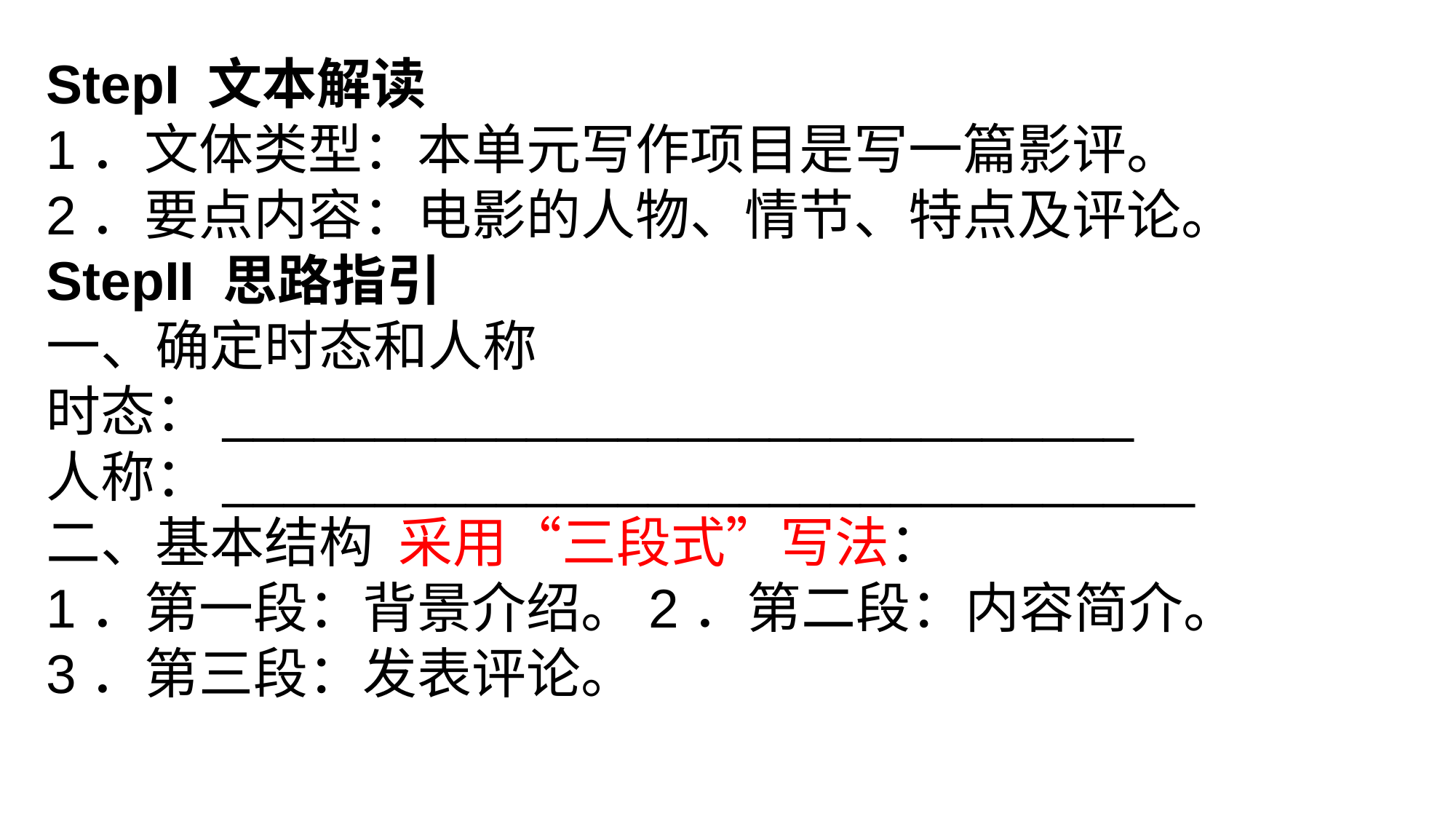

StepI 文本解读
1．文体类型：本单元写作项目是写一篇影评。
2．要点内容：电影的人物、情节、特点及评论。
StepII 思路指引
一、确定时态和人称
时态：______________________________
人称：________________________________
二、基本结构  采用“三段式”写法：
1．第一段：背景介绍。2．第二段：内容简介。
3．第三段：发表评论。